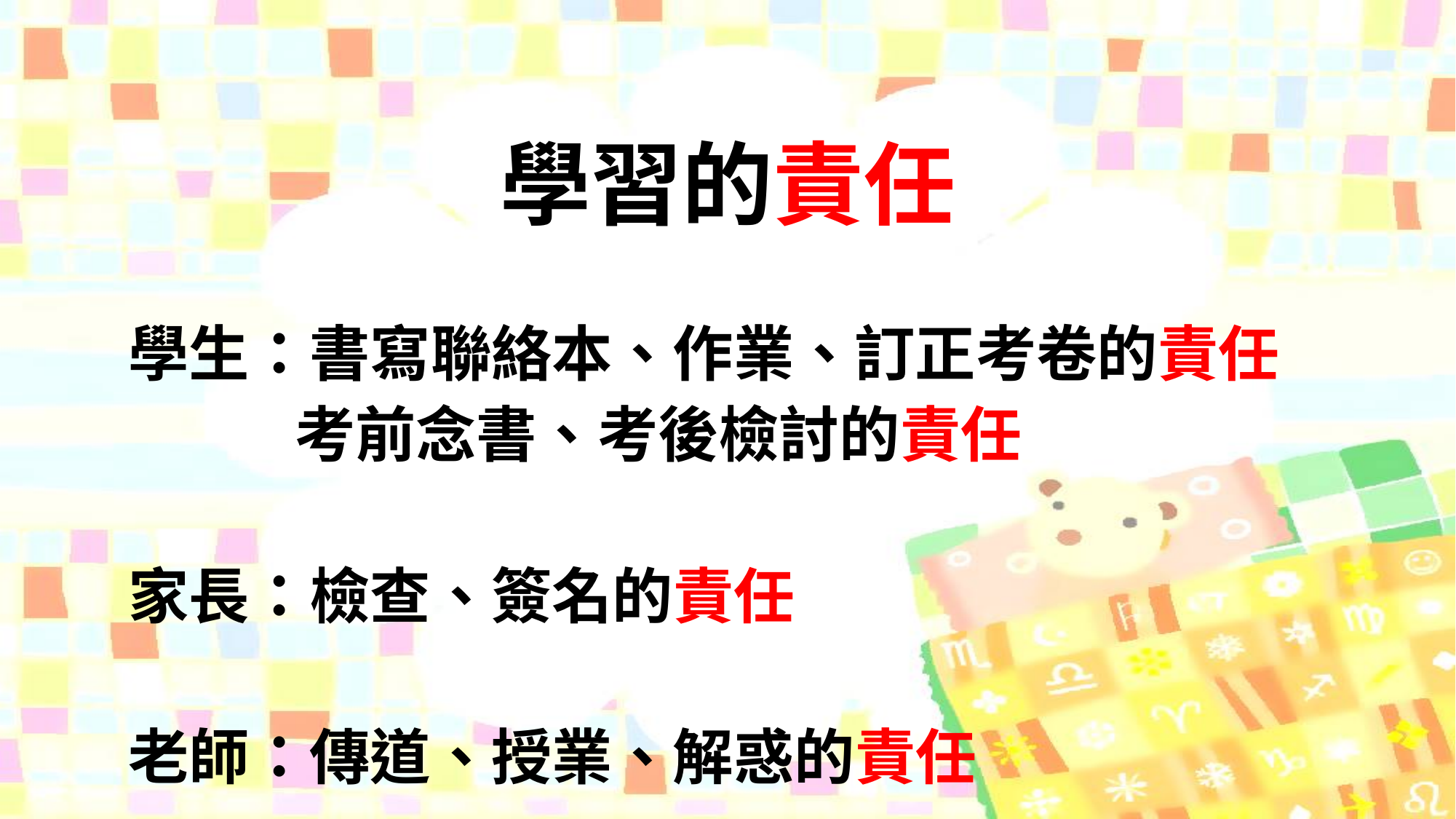

學習的責任
學生：書寫聯絡本、作業、訂正考卷的責任
           考前念書、考後檢討的責任

家長：檢查、簽名的責任

老師：傳道、授業、解惑的責任